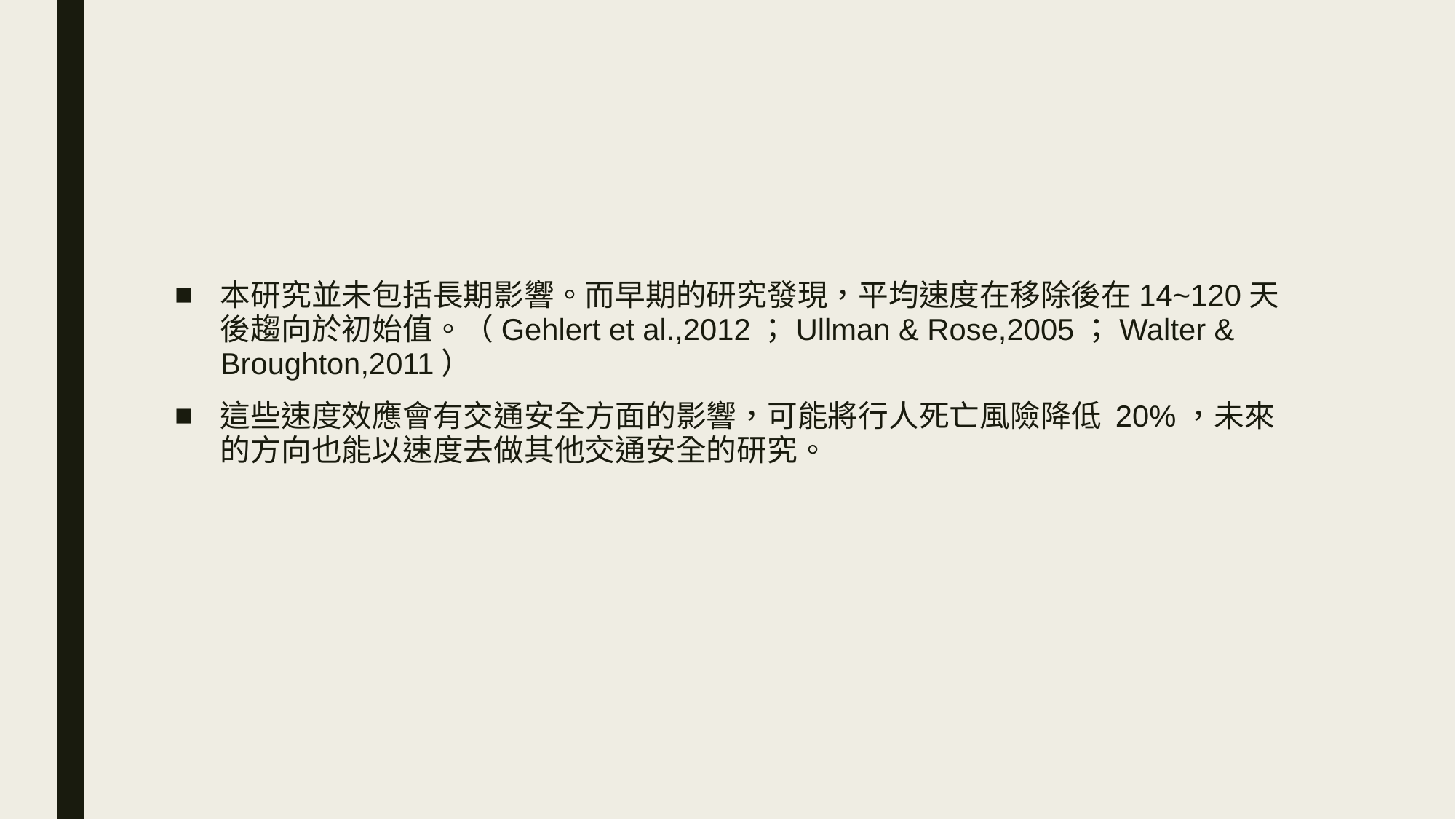

#
本研究並未包括長期影響。而早期的研究發現，平均速度在移除後在14~120天後趨向於初始值。（Gehlert et al.,2012；Ullman & Rose,2005；Walter & Broughton,2011）
這些速度效應會有交通安全方面的影響，可能將行人死亡風險降低 20%，未來的方向也能以速度去做其他交通安全的研究。